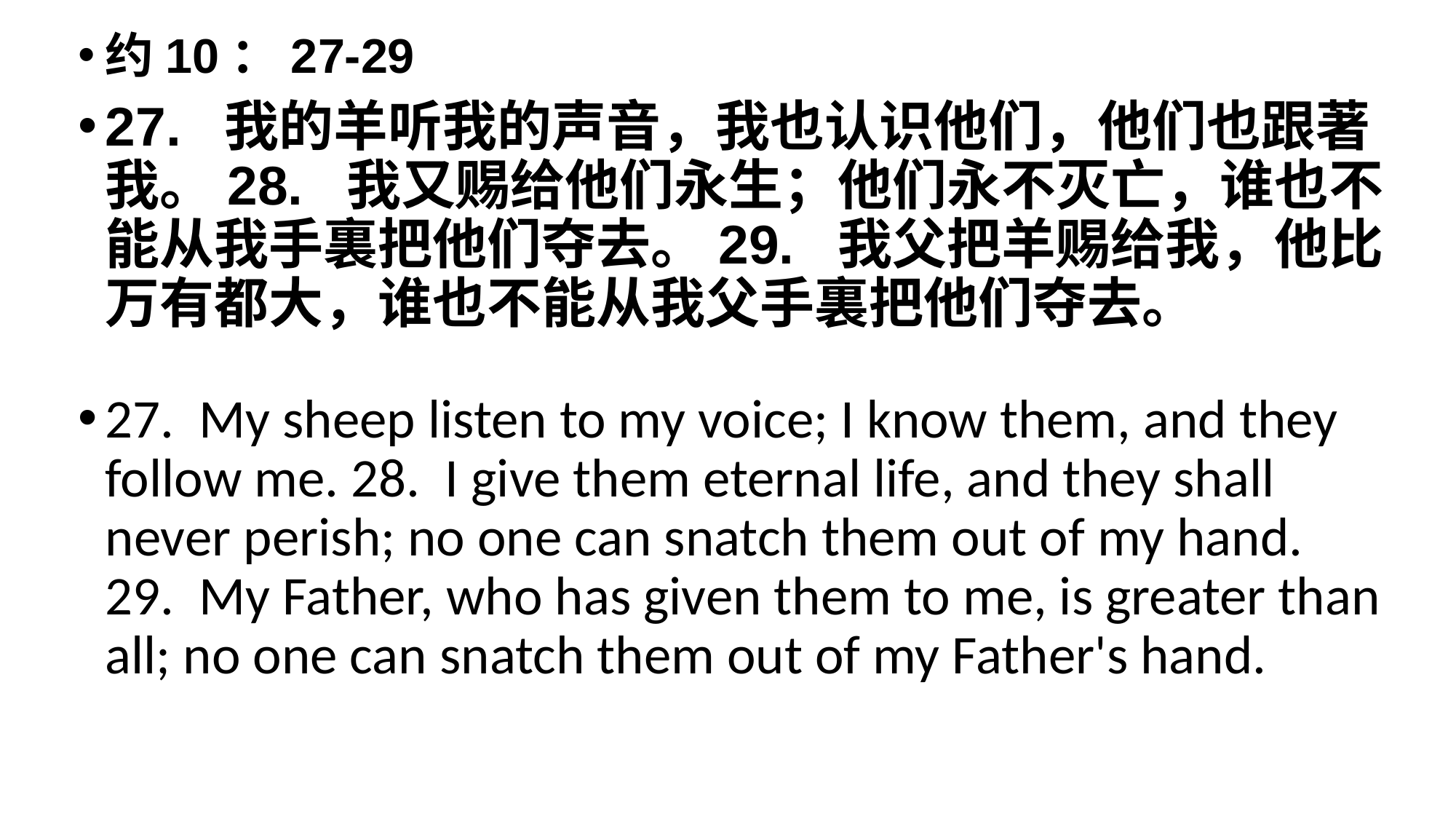

约10：27-29
27.  我的羊听我的声音，我也认识他们，他们也跟著我。28.  我又赐给他们永生；他们永不灭亡，谁也不能从我手裏把他们夺去。29.  我父把羊赐给我，他比万有都大，谁也不能从我父手裏把他们夺去。

27.  My sheep listen to my voice; I know them, and they follow me. 28.  I give them eternal life, and they shall never perish; no one can snatch them out of my hand. 29.  My Father, who has given them to me, is greater than all; no one can snatch them out of my Father's hand.